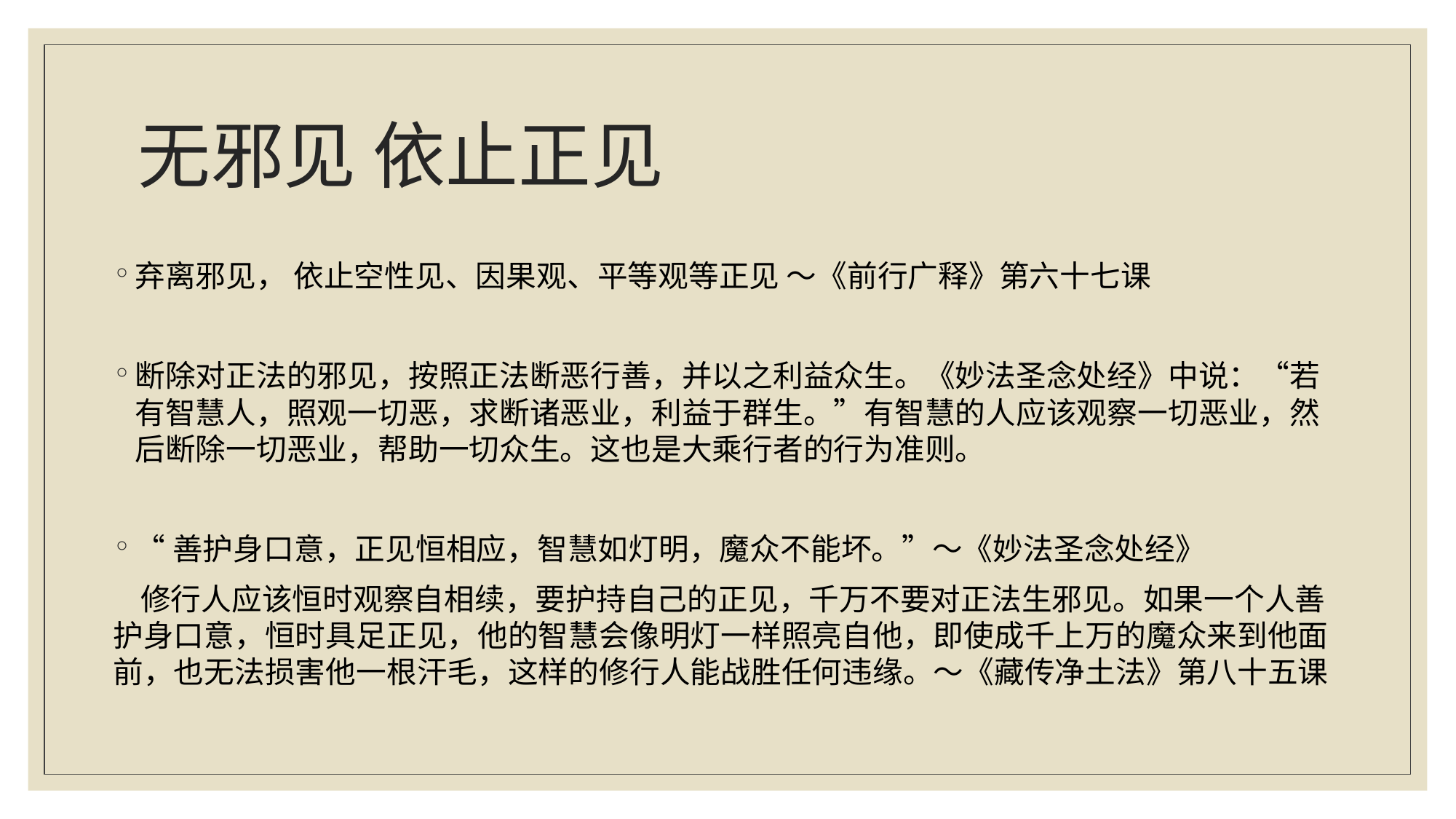

# 无邪见 依止正见
弃离邪见， 依止空性见、因果观、平等观等正见 ～《前行广释》第六十七课

断除对正法的邪见，按照正法断恶行善，并以之利益众生。《妙法圣念处经》中说：“若有智慧人，照观一切恶，求断诸恶业，利益于群生。”有智慧的人应该观察一切恶业，然后断除一切恶业，帮助一切众生。这也是大乘行者的行为准则。

“善护身口意，正见恒相应，智慧如灯明，魔众不能坏。”～《妙法圣念处经》
   修行人应该恒时观察自相续，要护持自己的正见，千万不要对正法生邪见。如果一个人善护身口意，恒时具足正见，他的智慧会像明灯一样照亮自他，即使成千上万的魔众来到他面前，也无法损害他一根汗毛，这样的修行人能战胜任何违缘。～《藏传净土法》第八十五课